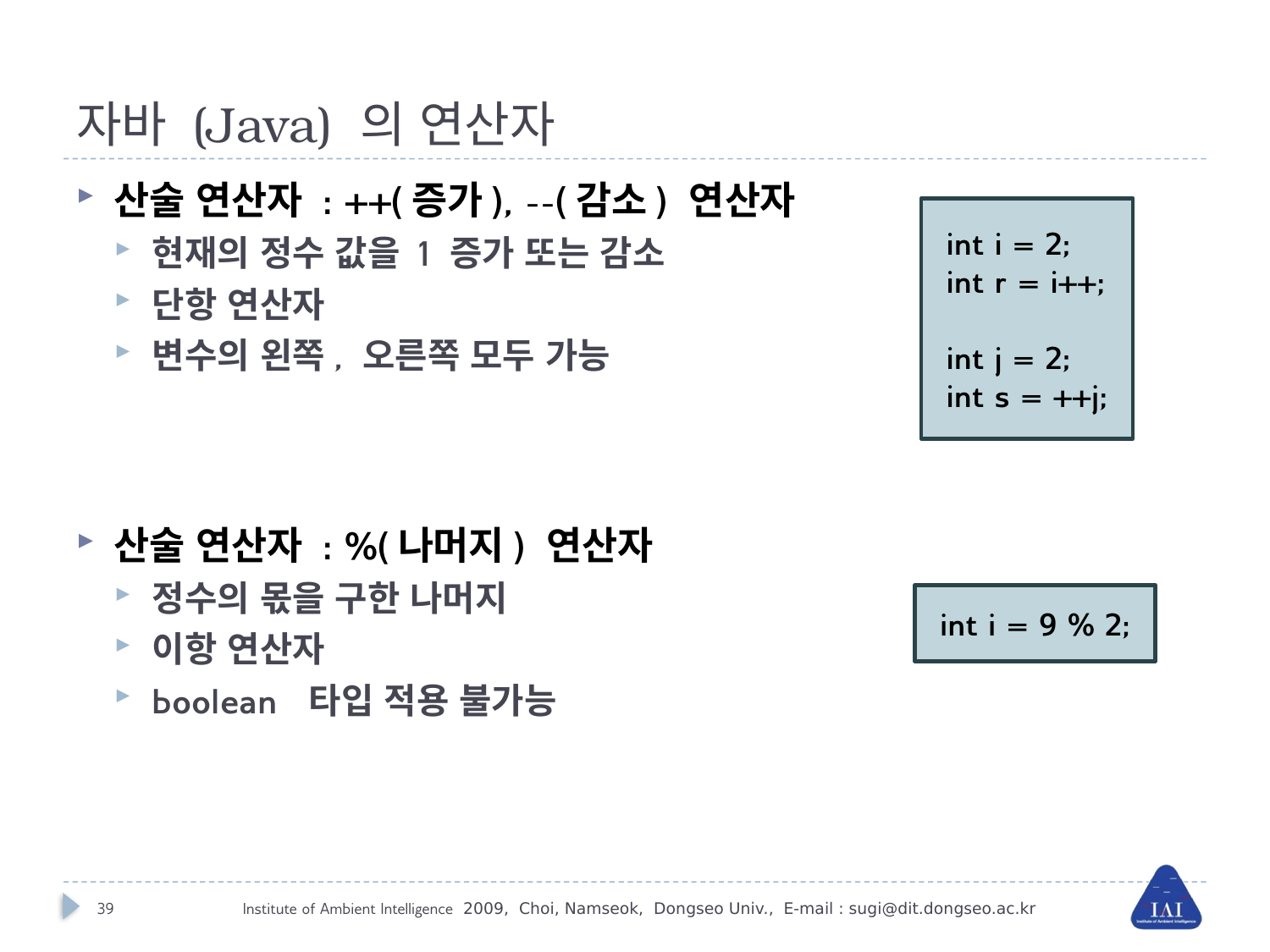

# 자바 (Java) 의 연산자
산술 연산자 : ++(증가), --(감소) 연산자
현재의 정수 값을 1 증가 또는 감소
단항 연산자
변수의 왼쪽, 오른쪽 모두 가능

산술 연산자 : %(나머지) 연산자
정수의 몫을 구한 나머지
이항 연산자
boolean  타입 적용 불가능
int i = 2;
int r = i++;

int j = 2;
int s = ++j;
int i = 9 % 2;